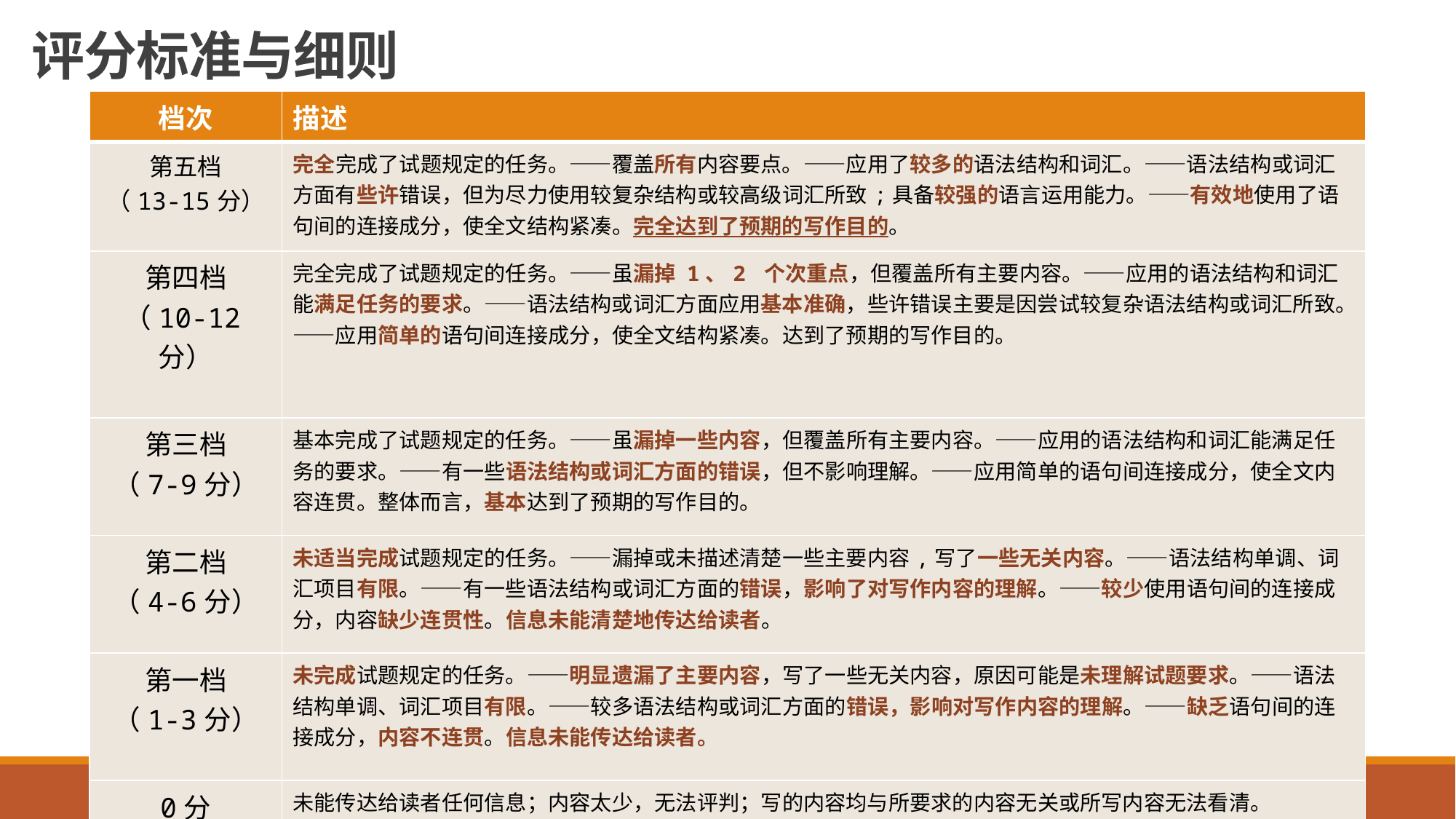

# 评分标准与细则
| 档次 | 描述 |
| --- | --- |
| 第五档 （13-15分） | 完全完成了试题规定的任务。——覆盖所有内容要点。——应用了较多的语法结构和词汇。——语法结构或词汇方面有些许错误，但为尽力使用较复杂结构或较高级词汇所致;具备较强的语言运用能力。——有效地使用了语句间的连接成分，使全文结构紧凑。完全达到了预期的写作目的。 |
| 第四档 （10-12分） | 完全完成了试题规定的任务。——虽漏掉 1、2 个次重点，但覆盖所有主要内容。——应用的语法结构和词汇能满足任务的要求。——语法结构或词汇方面应用基本准确，些许错误主要是因尝试较复杂语法结构或词汇所致。——应用简单的语句间连接成分，使全文结构紧凑。达到了预期的写作目的。 |
| 第三档 （7-9分） | 基本完成了试题规定的任务。——虽漏掉一些内容，但覆盖所有主要内容。——应用的语法结构和词汇能满足任务的要求。——有一些语法结构或词汇方面的错误，但不影响理解。——应用简单的语句间连接成分，使全文内容连贯。整体而言，基本达到了预期的写作目的。 |
| 第二档 （4-6分） | 未适当完成试题规定的任务。——漏掉或未描述清楚一些主要内容,写了一些无关内容。——语法结构单调、词汇项目有限。——有一些语法结构或词汇方面的错误，影响了对写作内容的理解。——较少使用语句间的连接成分，内容缺少连贯性。信息未能清楚地传达给读者。 |
| 第一档 （1-3分） | 未完成试题规定的任务。——明显遗漏了主要内容，写了一些无关内容，原因可能是未理解试题要求。——语法结构单调、词汇项目有限。——较多语法结构或词汇方面的错误，影响对写作内容的理解。——缺乏语句间的连接成分，内容不连贯。信息未能传达给读者。 |
| 0分 （慎打） | 未能传达给读者任何信息；内容太少，无法评判；写的内容均与所要求的内容无关或所写内容无法看清。 |